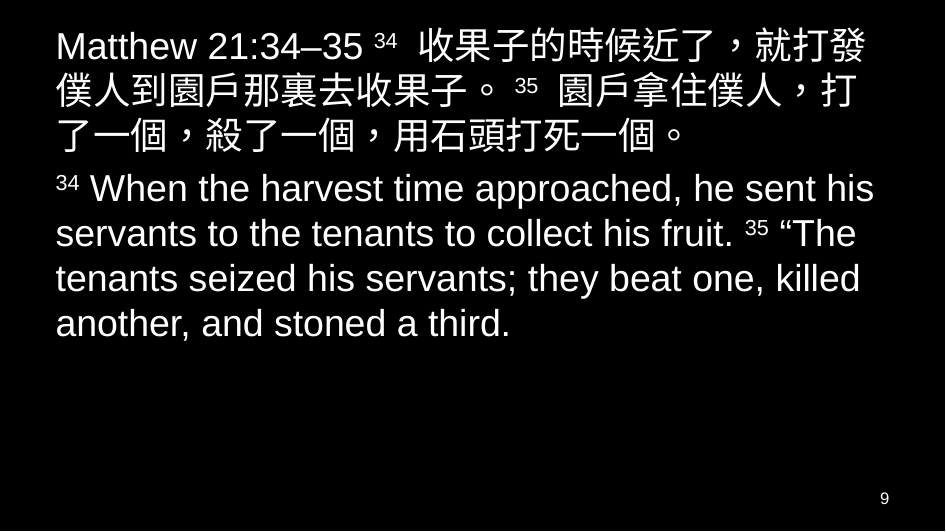

Matthew 21:34–35 34 收果子的時候近了，就打發僕人到園戶那裏去收果子。35 園戶拿住僕人，打了一個，殺了一個，用石頭打死一個。
34 When the harvest time approached, he sent his servants to the tenants to collect his fruit. 35 “The tenants seized his servants; they beat one, killed another, and stoned a third.
9